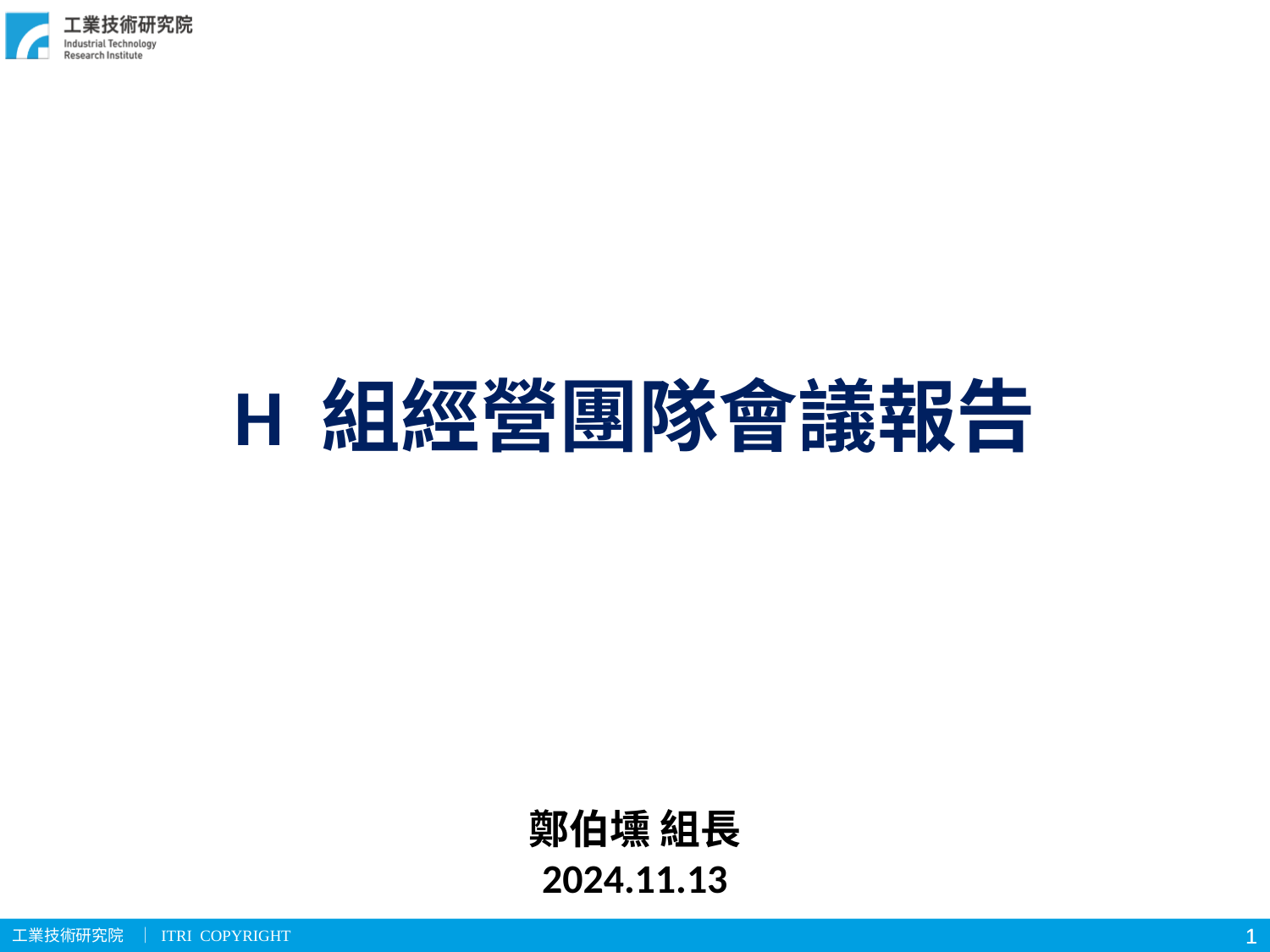

# H 組經營團隊會議報告
鄭伯壎 組長
2024.11.13
1